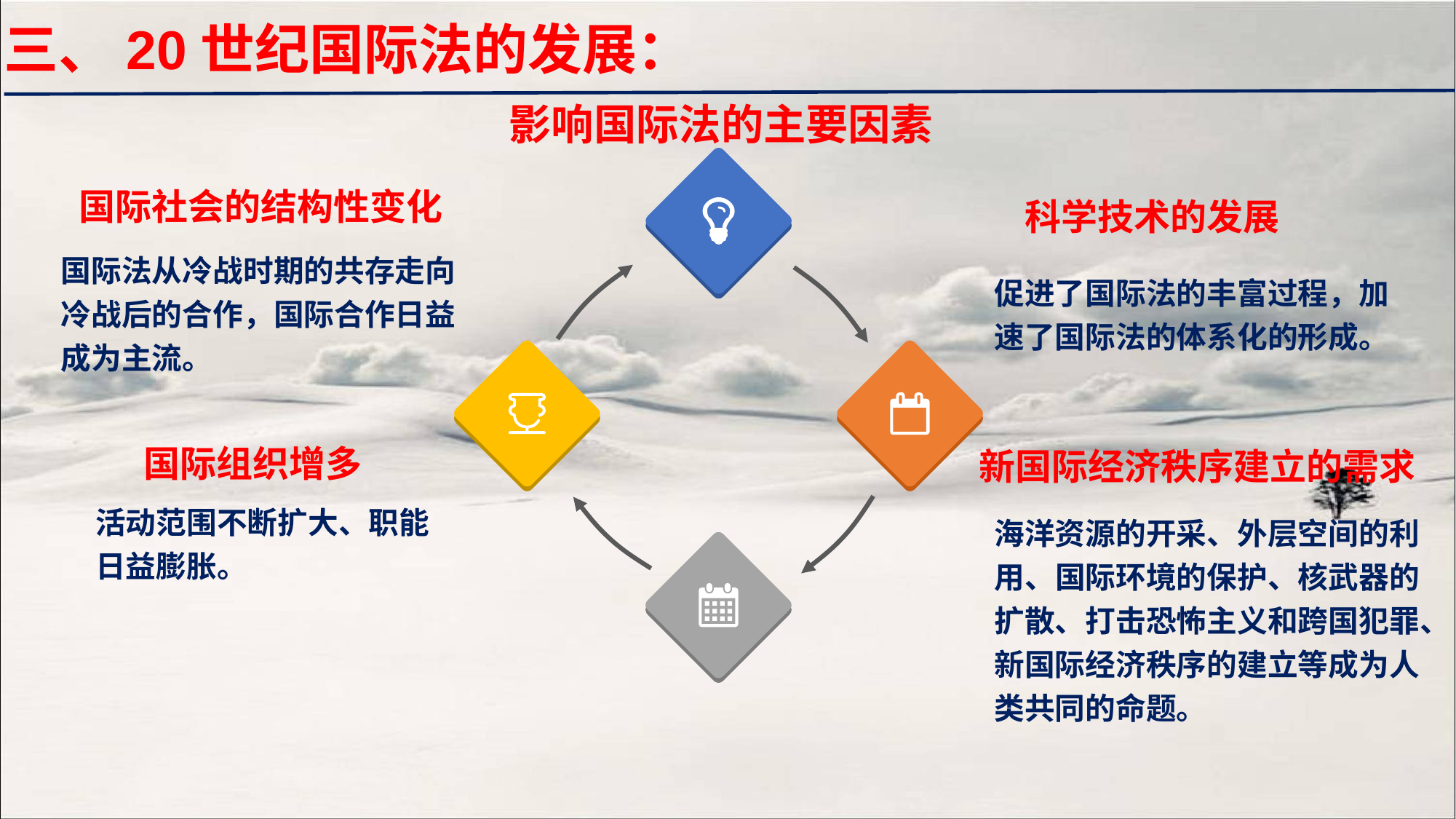

三、20世纪国际法的发展：
影响国际法的主要因素

国际社会的结构性变化
科学技术的发展

国际法从冷战时期的共存走向冷战后的合作，国际合作日益成为主流。

促进了国际法的丰富过程，加速了国际法的体系化的形成。

国际组织增多
新国际经济秩序建立的需求

活动范围不断扩大、职能日益膨胀。

海洋资源的开采、外层空间的利用、国际环境的保护、核武器的扩散、打击恐怖主义和跨国犯罪、新国际经济秩序的建立等成为人类共同的命题。